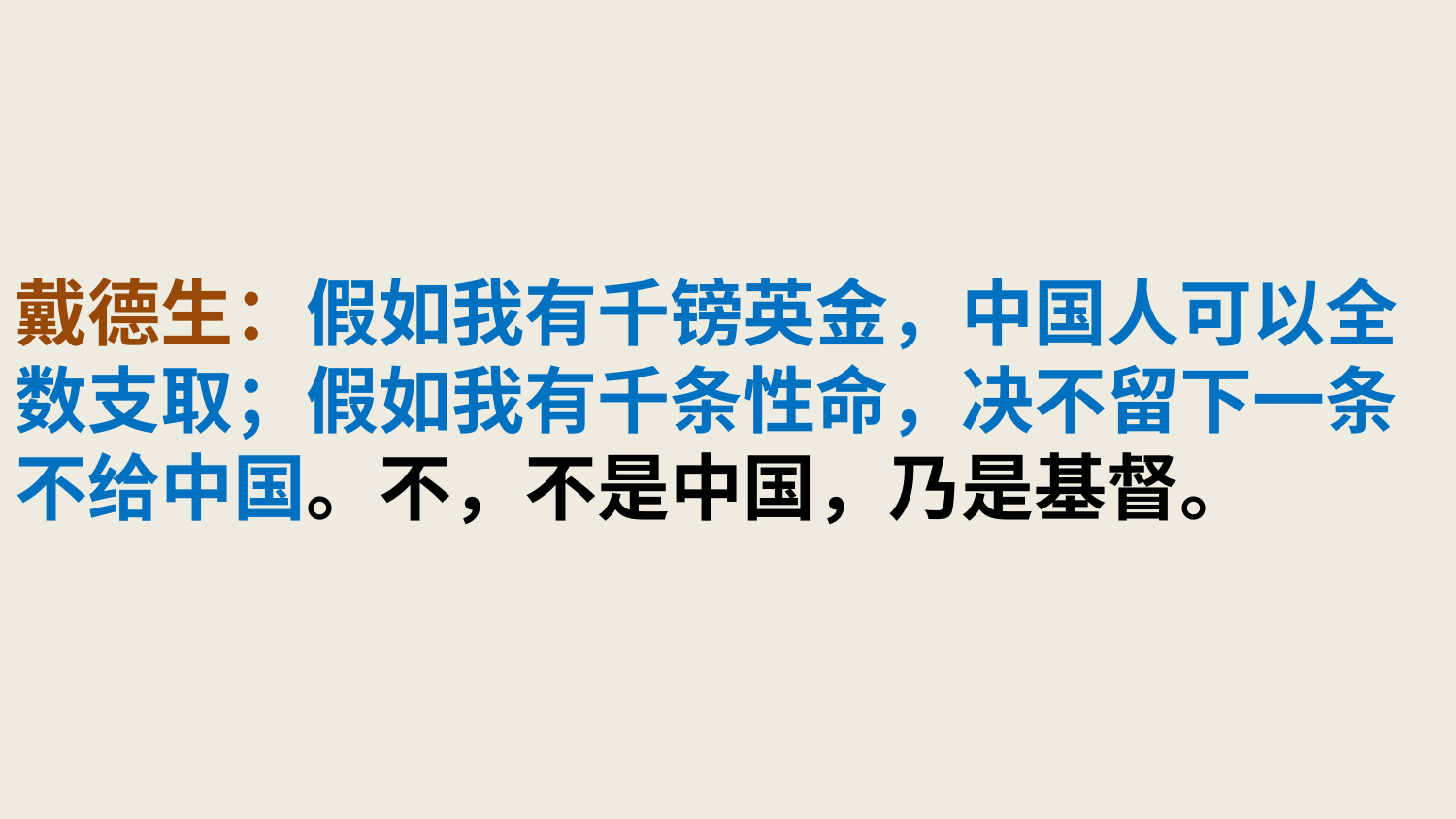

# 戴德生：假如我有千镑英金，中国人可以全数支取；假如我有千条性命，决不留下一条不给中国。不，不是中国，乃是基督。